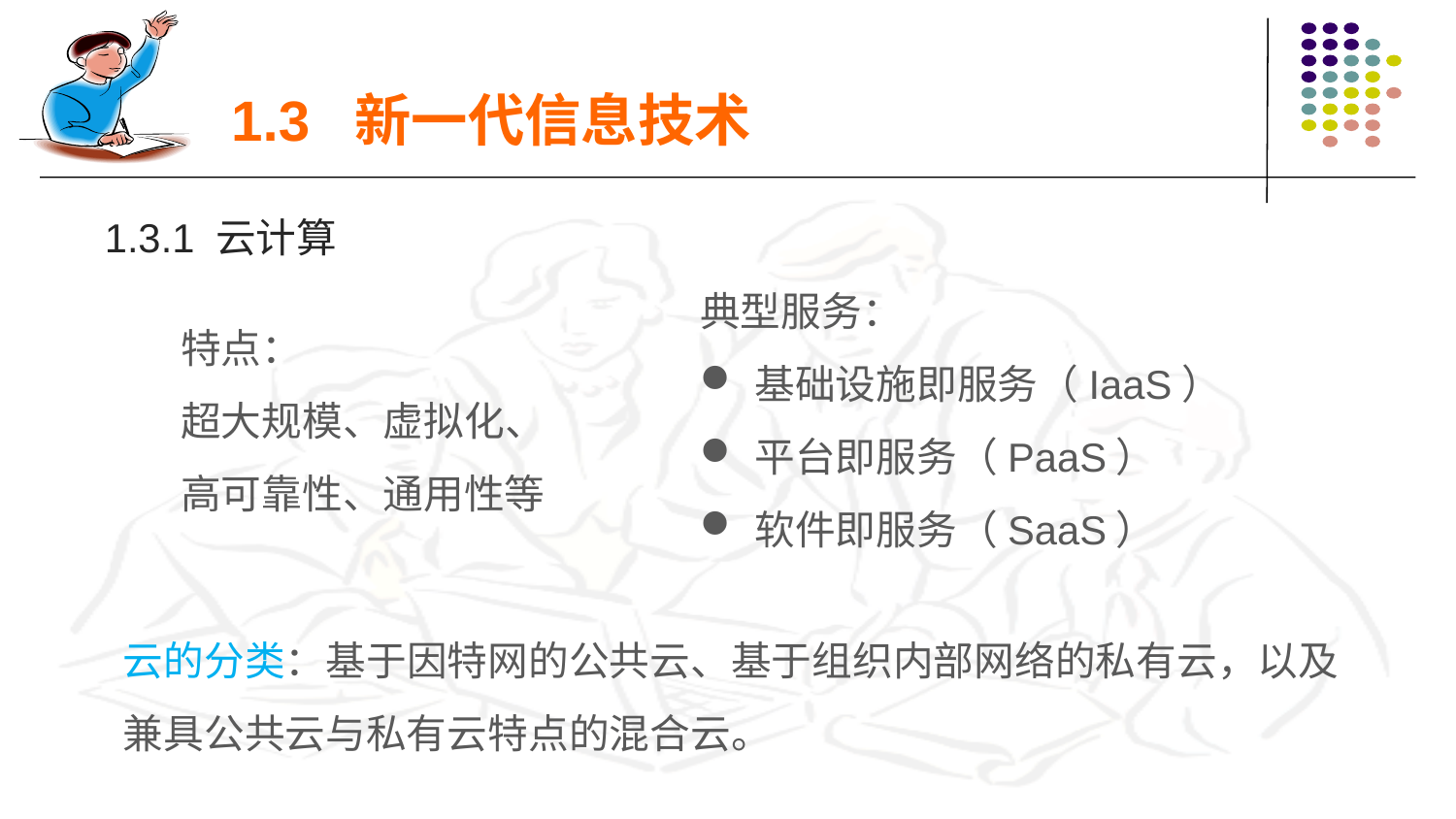

1.3  新一代信息技术
1.3.1 云计算
典型服务：
基础设施即服务（IaaS）
平台即服务（PaaS）
软件即服务（SaaS）
特点：
超大规模、虚拟化、高可靠性、通用性等
云的分类：基于因特网的公共云、基于组织内部网络的私有云，以及兼具公共云与私有云特点的混合云。